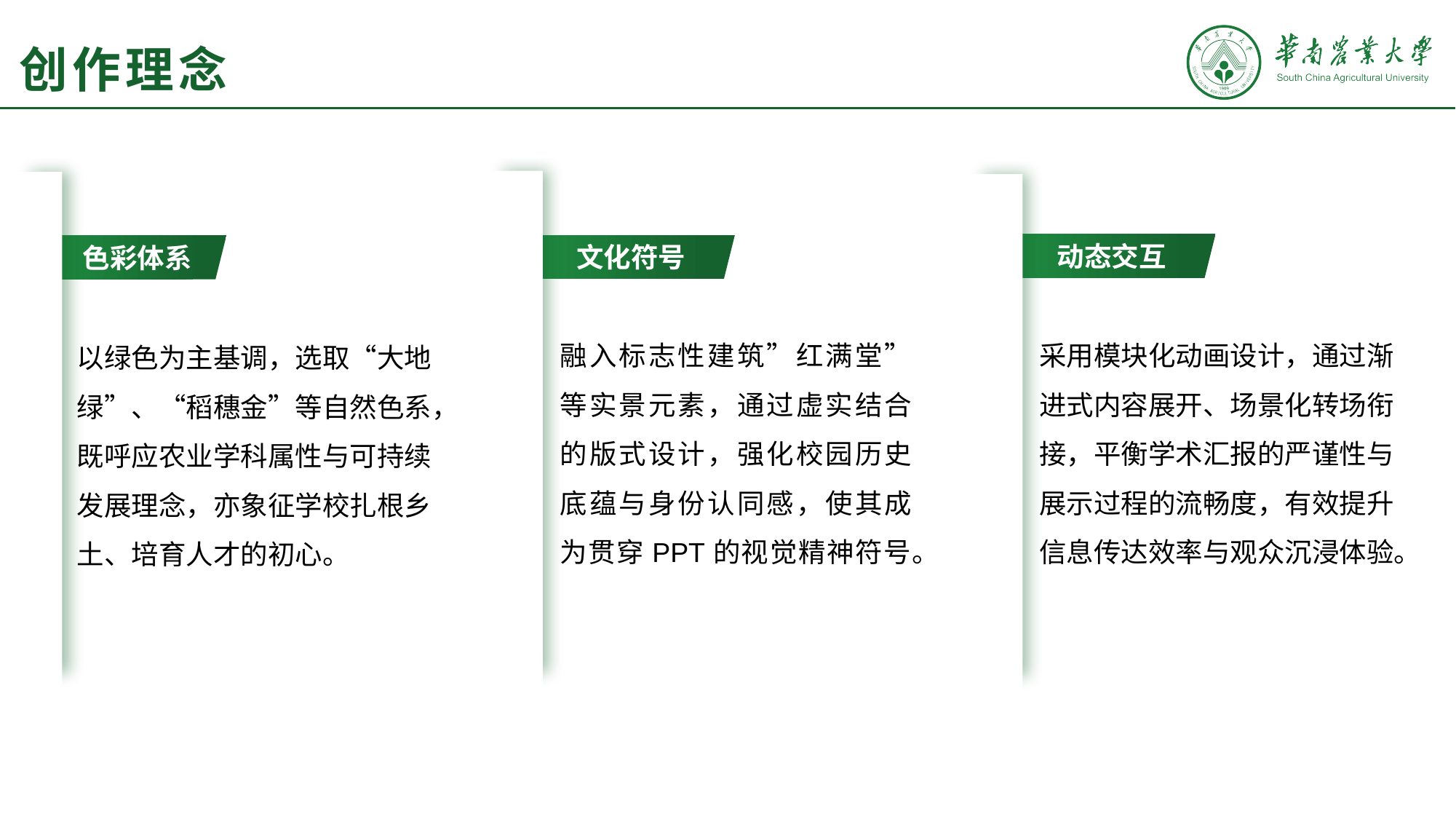

# 创作理念

文化符号
融入标志性建筑”红满堂”等实景元素，通过虚实结合的版式设计，强化校园历史底蕴与身份认同感，使其成为贯穿PPT的视觉精神符号。

色彩体系
以绿色为主基调，选取“大地绿”、“稻穗金”等自然色系，既呼应农业学科属性与可持续发展理念，亦象征学校扎根乡土、培育人才的初心。

动态交互
采用模块化动画设计，通过渐进式内容展开、场景化转场衔接，平衡学术汇报的严谨性与展示过程的流畅度，有效提升信息传达效率与观众沉浸体验。